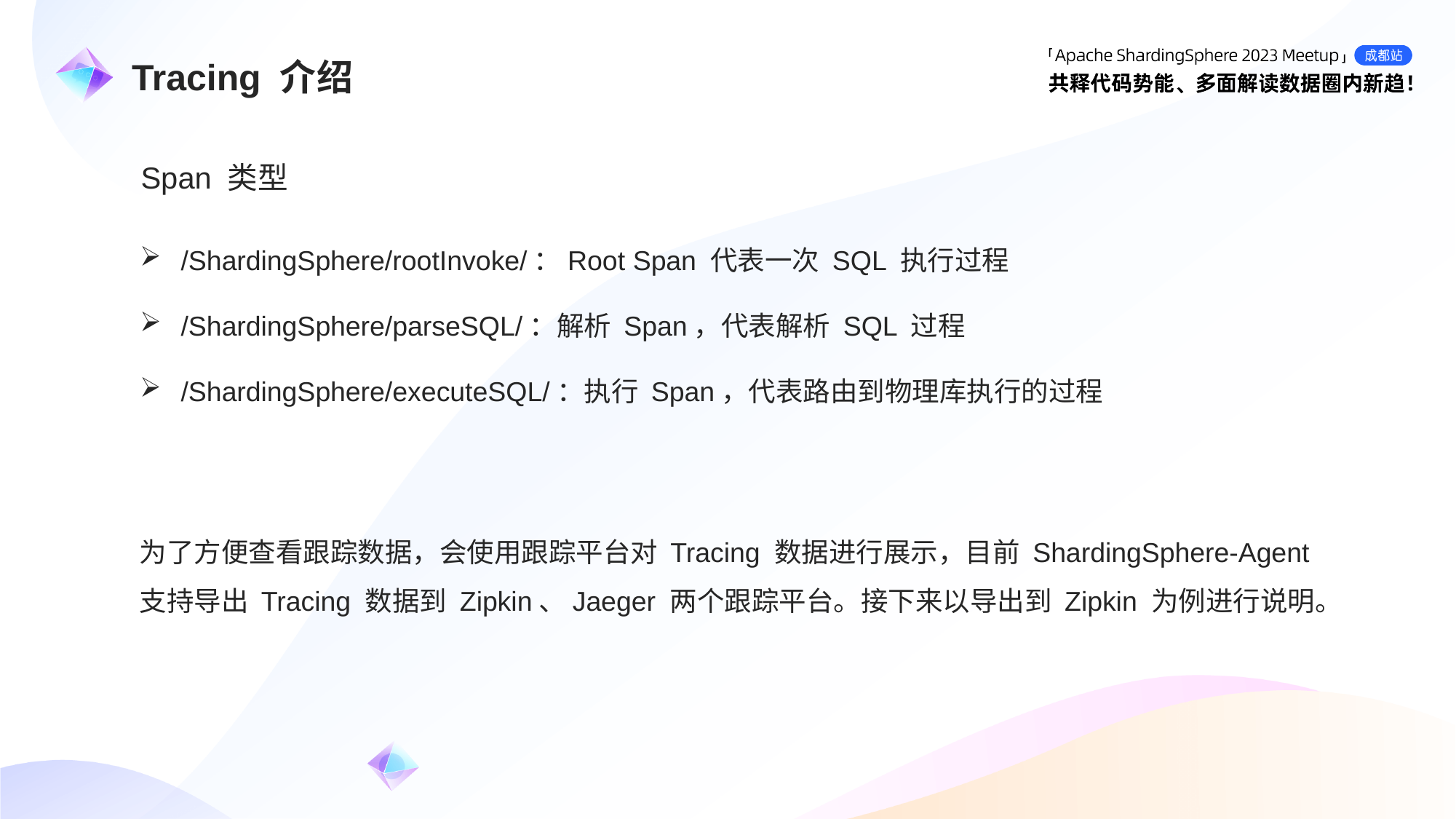

e7d195523061f1c0c2b73831c94a3edc981f60e396d3e182073EE1468018468A7F192AE5E5CD515B6C3125F8AF6E4EE646174E8CF0B46FD19828DCE8CDA3B3A044A74F0E769C5FA8CB87AB6FC303C8BA3785FAC64AF5424764E128FECAE4CC727650C04623638EBB0E38E204334561D5C6A1F0CAD760F6FBB7D9E209A4CCD06739B0CBDF42479AA5F56606813F7B2771
Tracing 介绍
Span 类型
/ShardingSphere/rootInvoke/：Root Span 代表一次 SQL 执行过程

/ShardingSphere/parseSQL/：解析 Span，代表解析 SQL 过程

/ShardingSphere/executeSQL/：执行 Span，代表路由到物理库执行的过程
为了方便查看跟踪数据，会使用跟踪平台对 Tracing 数据进行展示，目前 ShardingSphere-Agent
支持导出 Tracing 数据到 Zipkin、Jaeger 两个跟踪平台。接下来以导出到 Zipkin 为例进行说明。